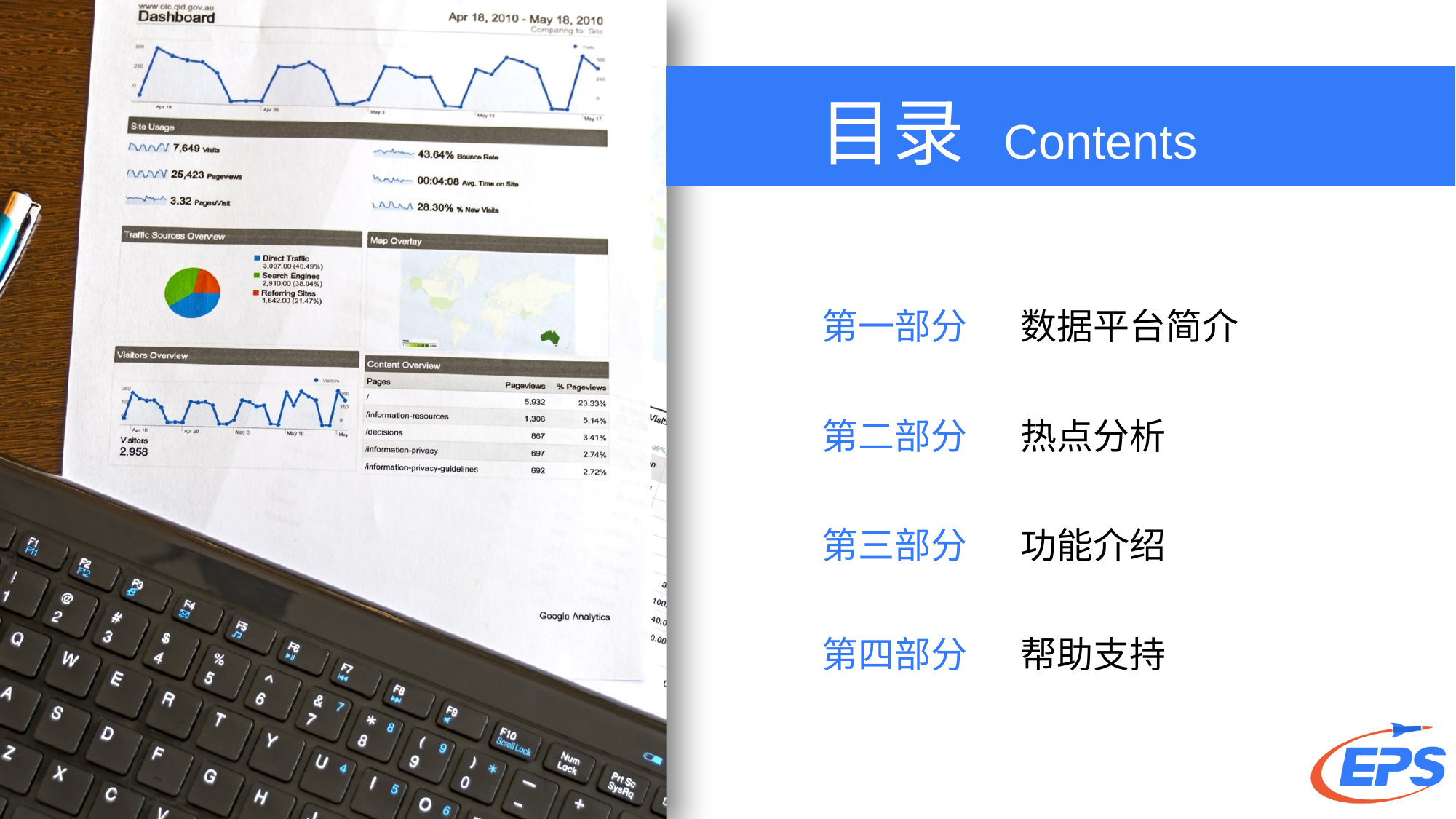

| 第一部分 | 数据平台简介 |
| --- | --- |
| 第二部分 | 热点分析 |
| 第三部分 | 功能介绍 |
| 第四部分 | 帮助支持 |